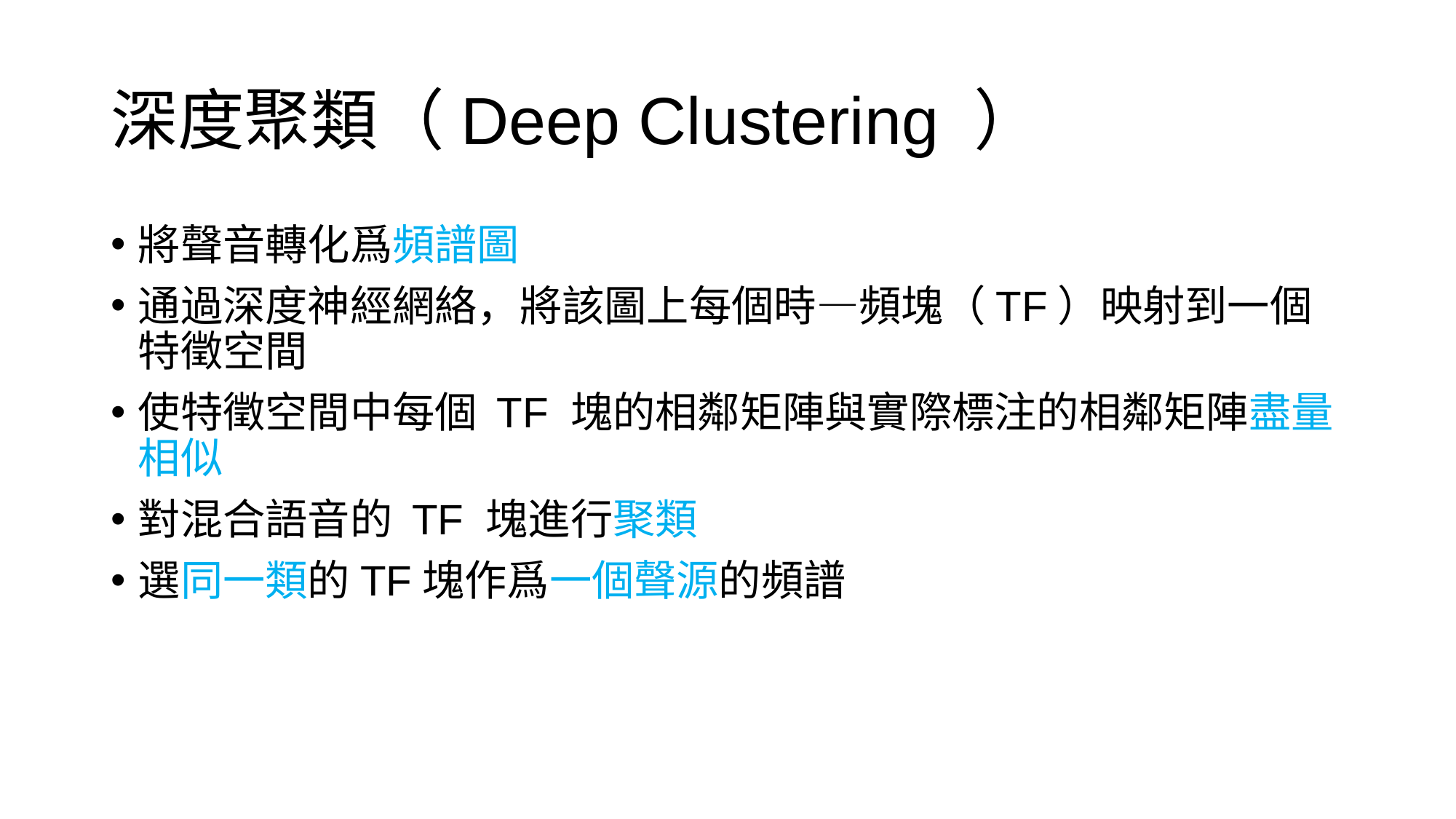

# 深度聚類（Deep Clustering ）
將聲音轉化爲頻譜圖
通過深度神經網絡，將該圖上每個時—頻塊（TF）映射到一個特徵空間
使特徵空間中每個 TF 塊的相鄰矩陣與實際標注的相鄰矩陣盡量相似
對混合語音的 TF 塊進行聚類
選同一類的TF塊作爲一個聲源的頻譜